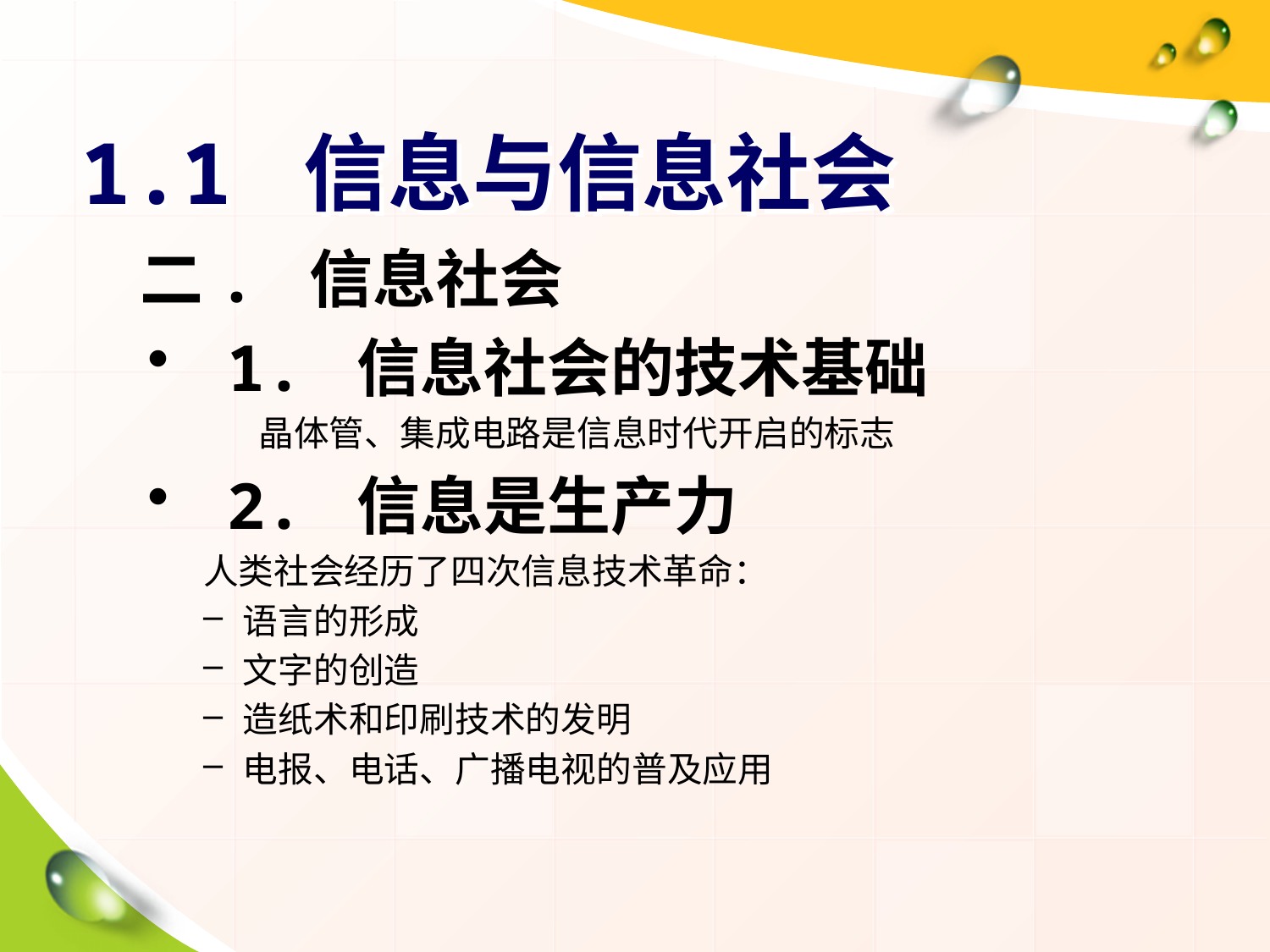

# 1.1 信息与信息社会
二. 信息社会
1. 信息社会的技术基础
晶体管、集成电路是信息时代开启的标志
2. 信息是生产力
人类社会经历了四次信息技术革命：
语言的形成
文字的创造
造纸术和印刷技术的发明
电报、电话、广播电视的普及应用